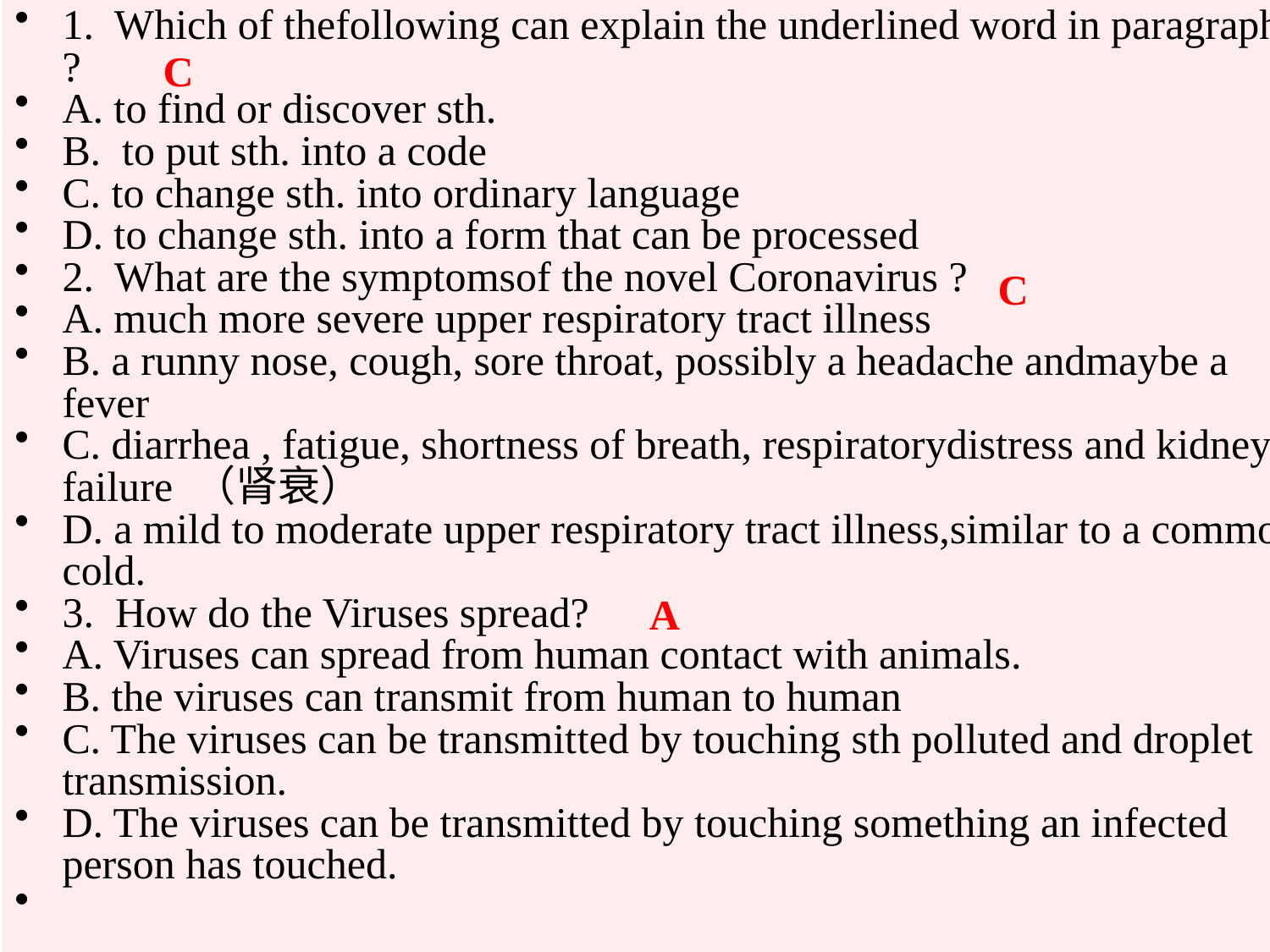

1.  Which of thefollowing can explain the underlined word in paragraph 1 ?
A. to find or discover sth.
B.  to put sth. into a code
C. to change sth. into ordinary language
D. to change sth. into a form that can be processed
2.  What are the symptomsof the novel Coronavirus ?
A. much more severe upper respiratory tract illness
B. a runny nose, cough, sore throat, possibly a headache andmaybe a fever
C. diarrhea , fatigue, shortness of breath, respiratorydistress and kidney failure （肾衰）
D. a mild to moderate upper respiratory tract illness,similar to a common cold.
3.  How do the Viruses spread?
A. Viruses can spread from human contact with animals.
B. the viruses can transmit from human to human
C. The viruses can be transmitted by touching sth polluted and droplet transmission.
D. The viruses can be transmitted by touching something an infected person has touched.

#
C
C
A